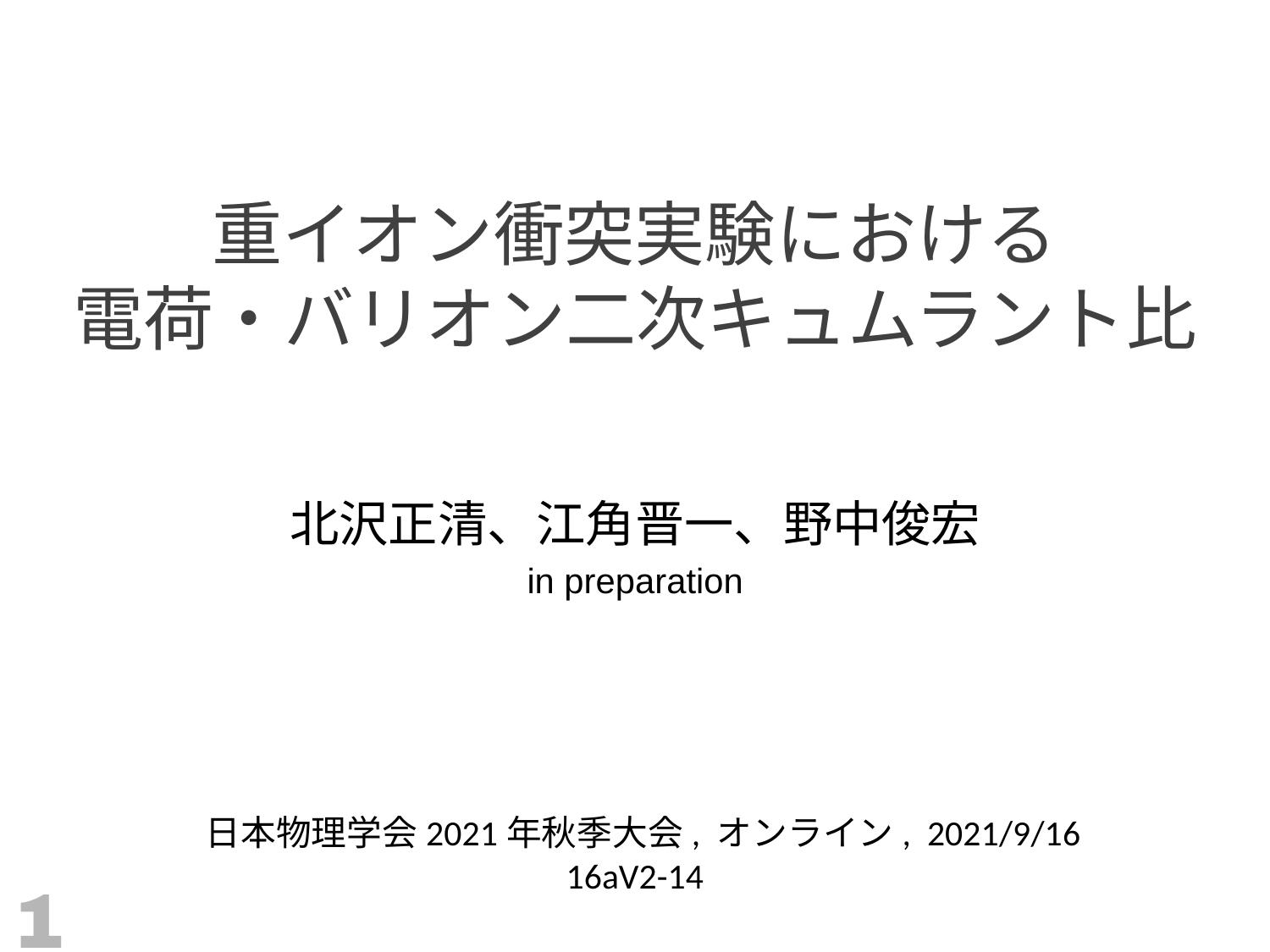

# 重イオン衝突実験における 電荷・バリオン二次キュムラント比
北沢正清、江角晋一、野中俊宏
in preparation
 日本物理学会2021年秋季大会, オンライン,  2021/9/16
16aV2-14
1